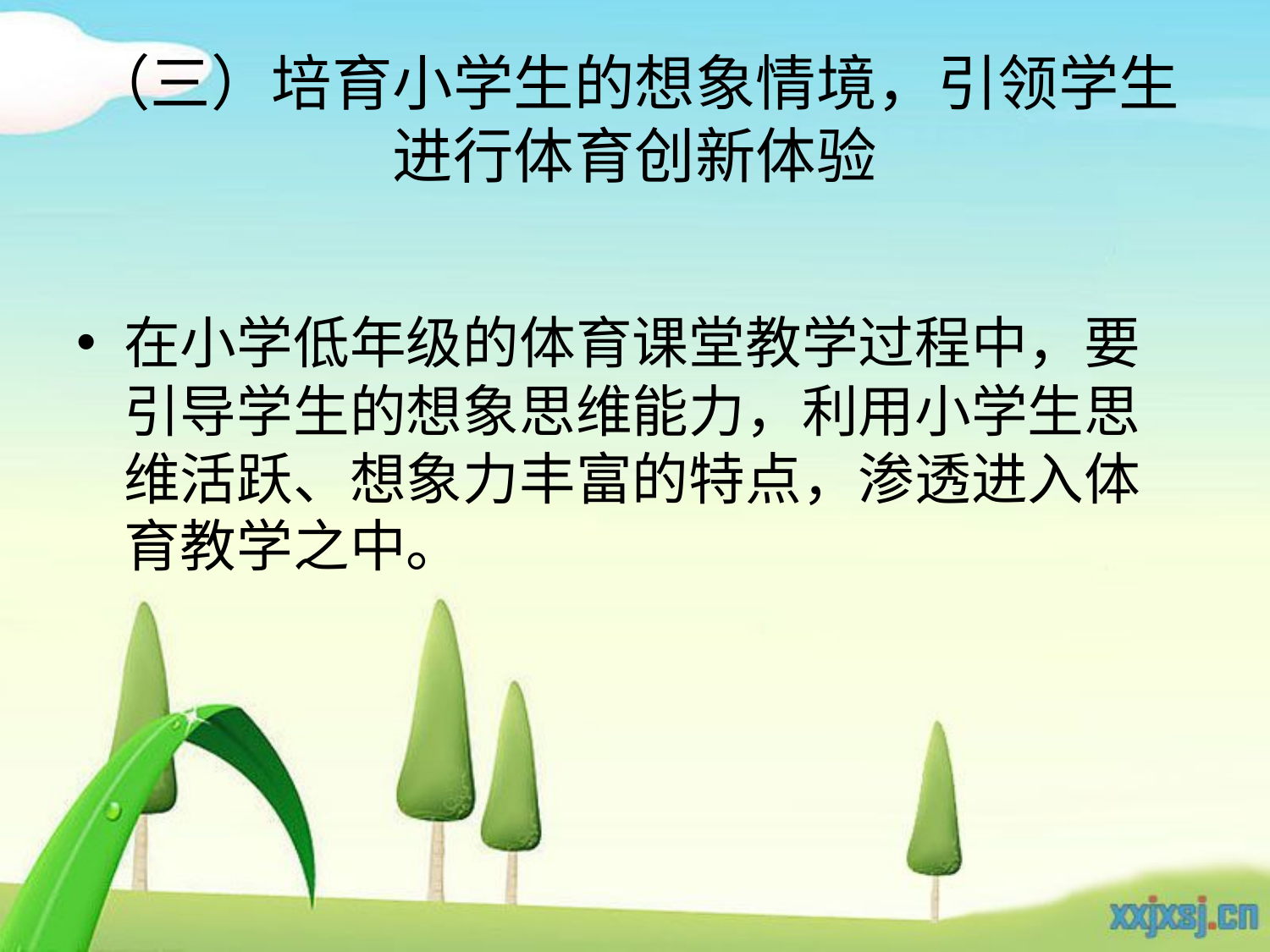

# （三）培育小学生的想象情境，引领学生进行体育创新体验

在小学低年级的体育课堂教学过程中，要引导学生的想象思维能力，利用小学生思维活跃、想象力丰富的特点，渗透进入体育教学之中。